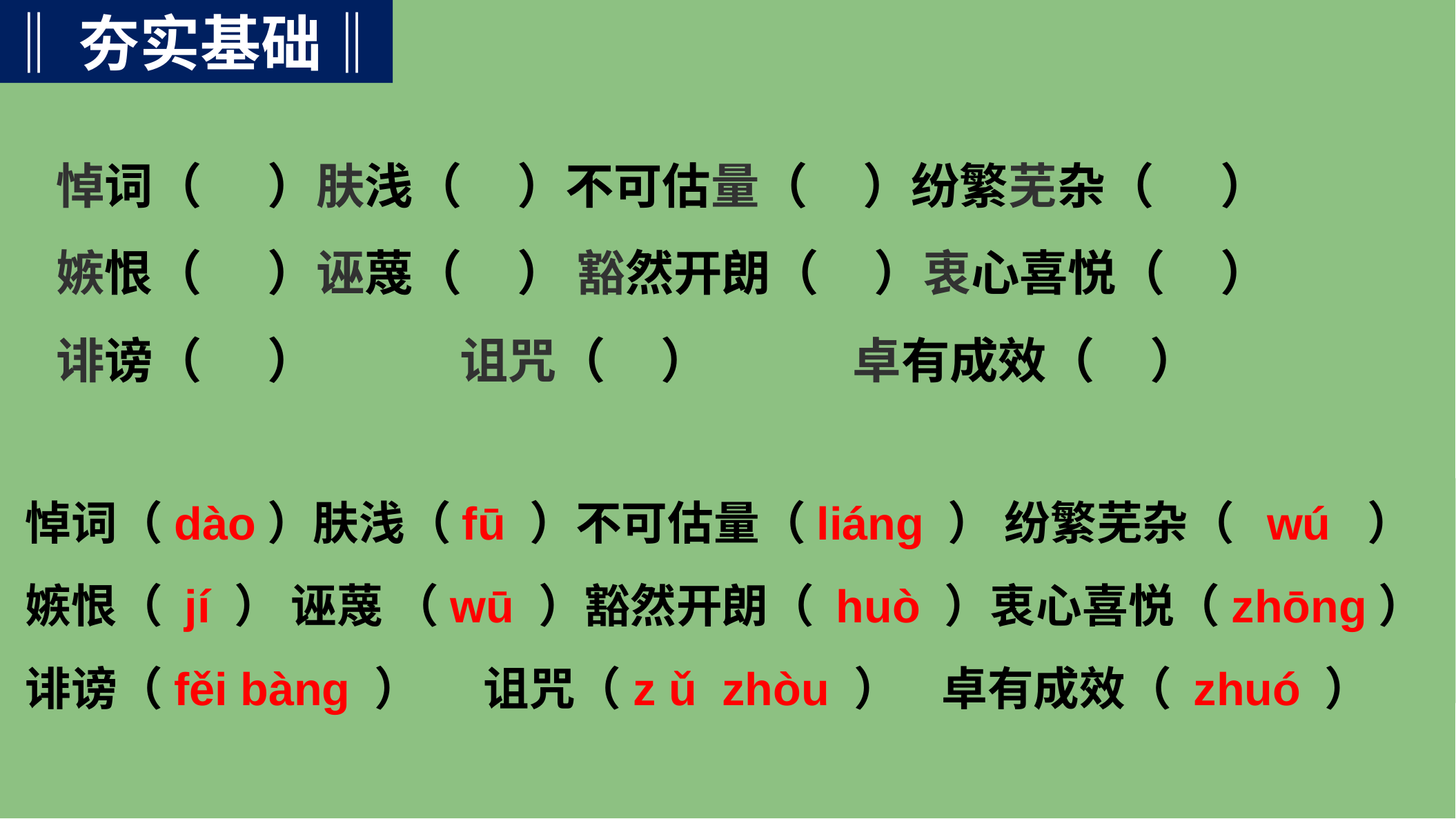

‖夯实基础‖
悼词（      ）肤浅（     ）不可估量（     ）纷繁芜杂（      ）
嫉恨（      ）诬蔑（     ） 豁然开朗（     ）衷心喜悦（     ）
诽谤（      ）             诅咒（     ）             卓有成效（     ）
悼词（dào）肤浅（fū ）不可估量（liáng ） 纷繁芜杂（  wú  ）
嫉恨（ jí ） 诬蔑 （wū ）豁然开朗（ huò ）衷心喜悦（zhōng）
诽谤（fěi bàng ）      诅咒（z ǔ  zhòu ）    卓有成效（ zhuó ）